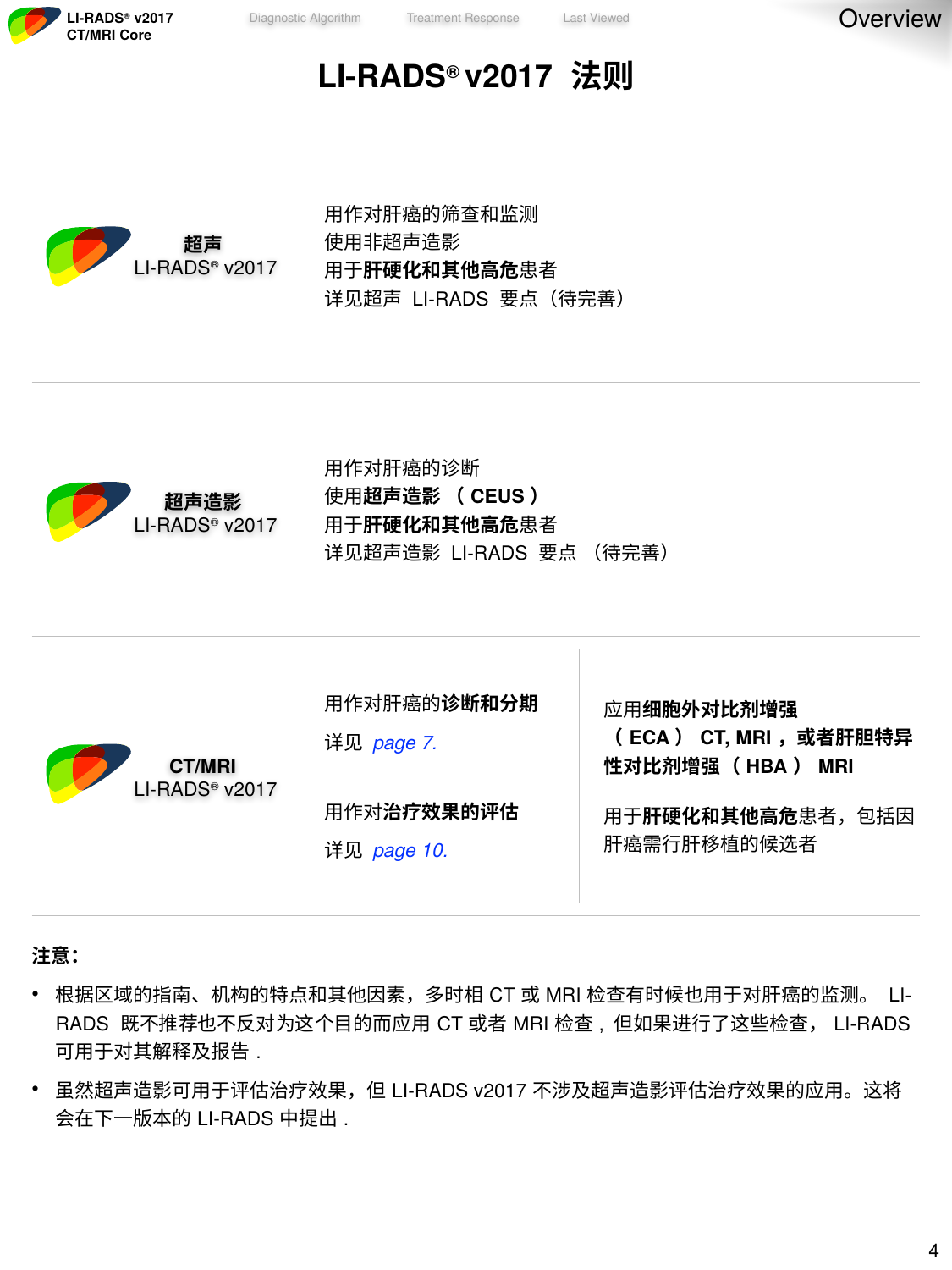

Overview
| LI-RADS® v2017 法则 |  |  |
| --- | --- | --- |
|  | 用作对肝癌的筛查和监测 使用非超声造影 用于肝硬化和其他高危患者 详见超声 LI-RADS 要点（待完善） |  |
|  | 用作对肝癌的诊断 使用超声造影 （CEUS） 用于肝硬化和其他高危患者 详见超声造影 LI-RADS 要点 （待完善） |  |
|  |  |  |
|  | 用作对肝癌的诊断和分期 详见 page 7. 用作对治疗效果的评估 详见 page 10. | 应用细胞外对比剂增强（ECA）CT, MRI，或者肝胆特异性对比剂增强（HBA）MRI 用于肝硬化和其他高危患者，包括因肝癌需行肝移植的候选者 |
|  |  |  |
| 注意： 根据区域的指南、机构的特点和其他因素，多时相CT或MRI检查有时候也用于对肝癌的监测。 LI-RADS 既不推荐也不反对为这个目的而应用CT或者MRI检查, 但如果进行了这些检查，LI-RADS可用于对其解释及报告. 虽然超声造影可用于评估治疗效果，但LI-RADS v2017不涉及超声造影评估治疗效果的应用。这将会在下一版本的LI-RADS中提出. |  |  |
超声
LI-RADS® v2017

超声造影
LI-RADS® v2017

CT/MRI
LI-RADS® v2017

4